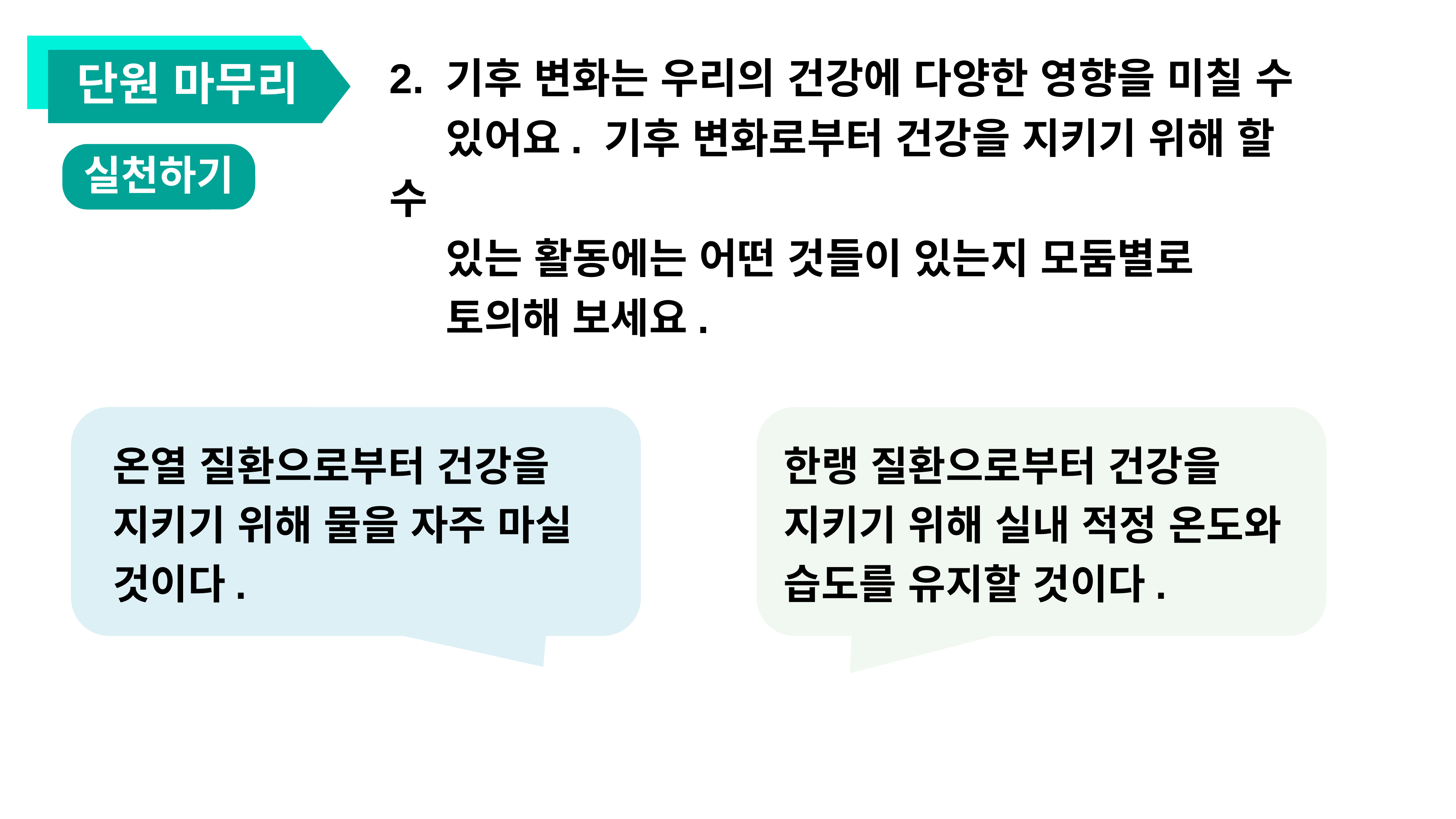

단원 마무리
2. 기후 변화는 우리의 건강에 다양한 영향을 미칠 수
    있어요. 기후 변화로부터 건강을 지키기 위해 할 수
    있는 활동에는 어떤 것들이 있는지 모둠별로
    토의해 보세요.

실천하기

한랭 질환으로부터 건강을 지키기 위해 실내 적정 온도와 습도를 유지할 것이다.
온열 질환으로부터 건강을 지키기 위해 물을 자주 마실 것이다.